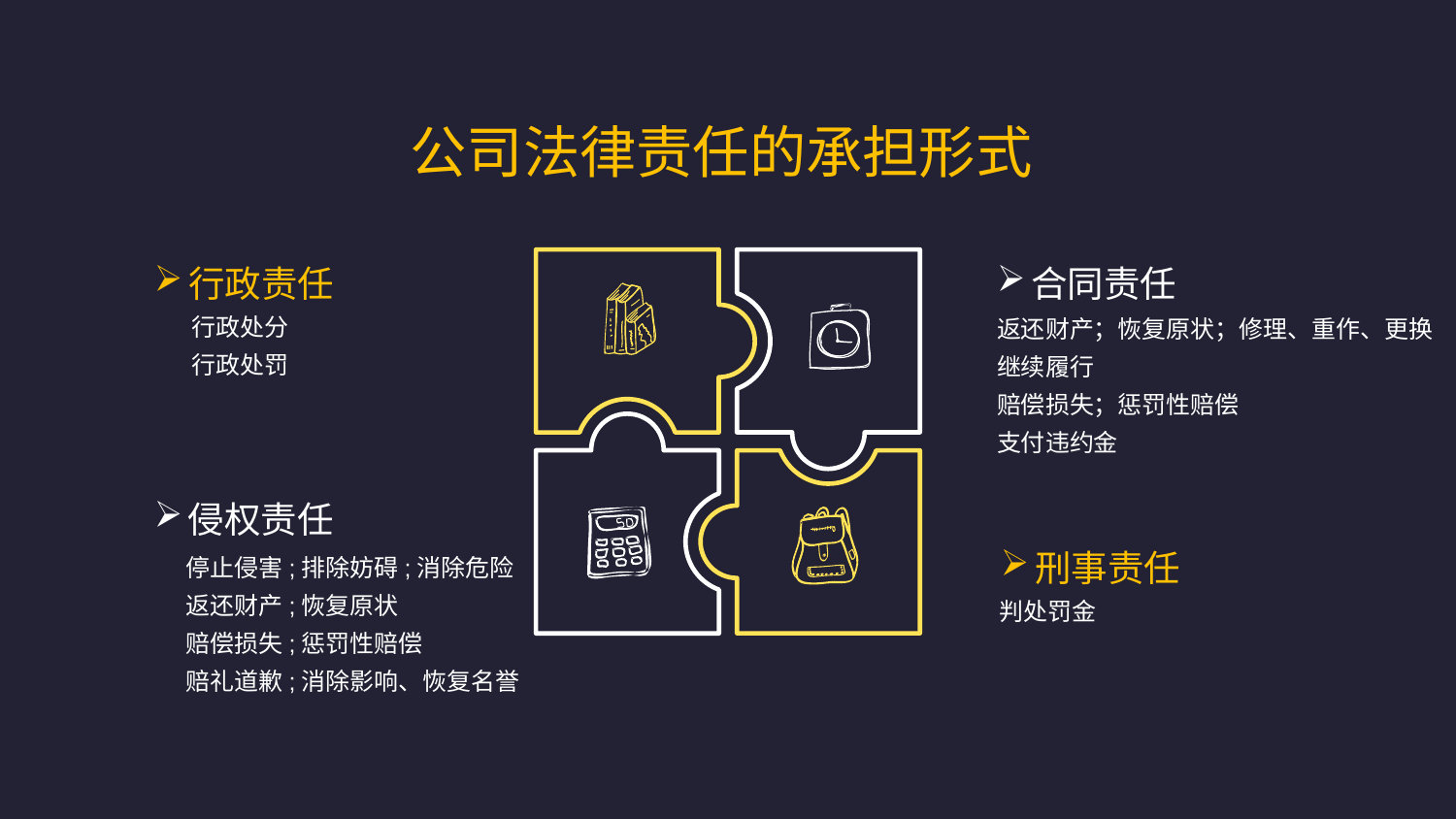

公司法律责任的承担形式

行政责任
合同责任

行政处分
行政处罚
返还财产；恢复原状；修理、重作、更换
继续履行
赔偿损失；惩罚性赔偿
支付违约金

侵权责任

停止侵害;排除妨碍;消除危险
返还财产;恢复原状
赔偿损失;惩罚性赔偿
赔礼道歉;消除影响、恢复名誉
刑事责任
判处罚金